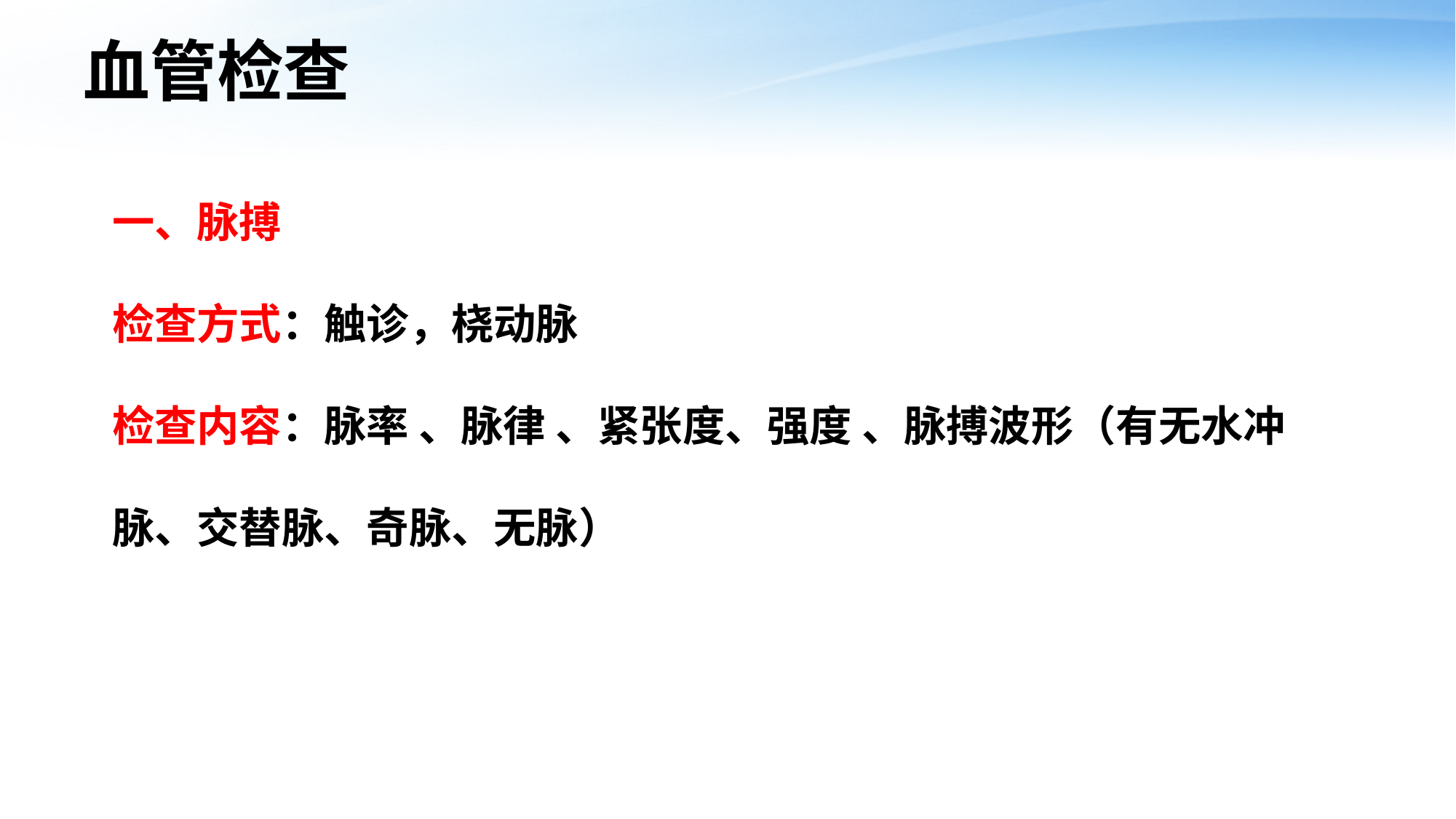

# 血管检查
一、脉搏
检查方式：触诊，桡动脉
检查内容：脉率 、脉律 、紧张度、强度 、脉搏波形（有无水冲脉、交替脉、奇脉、无脉）